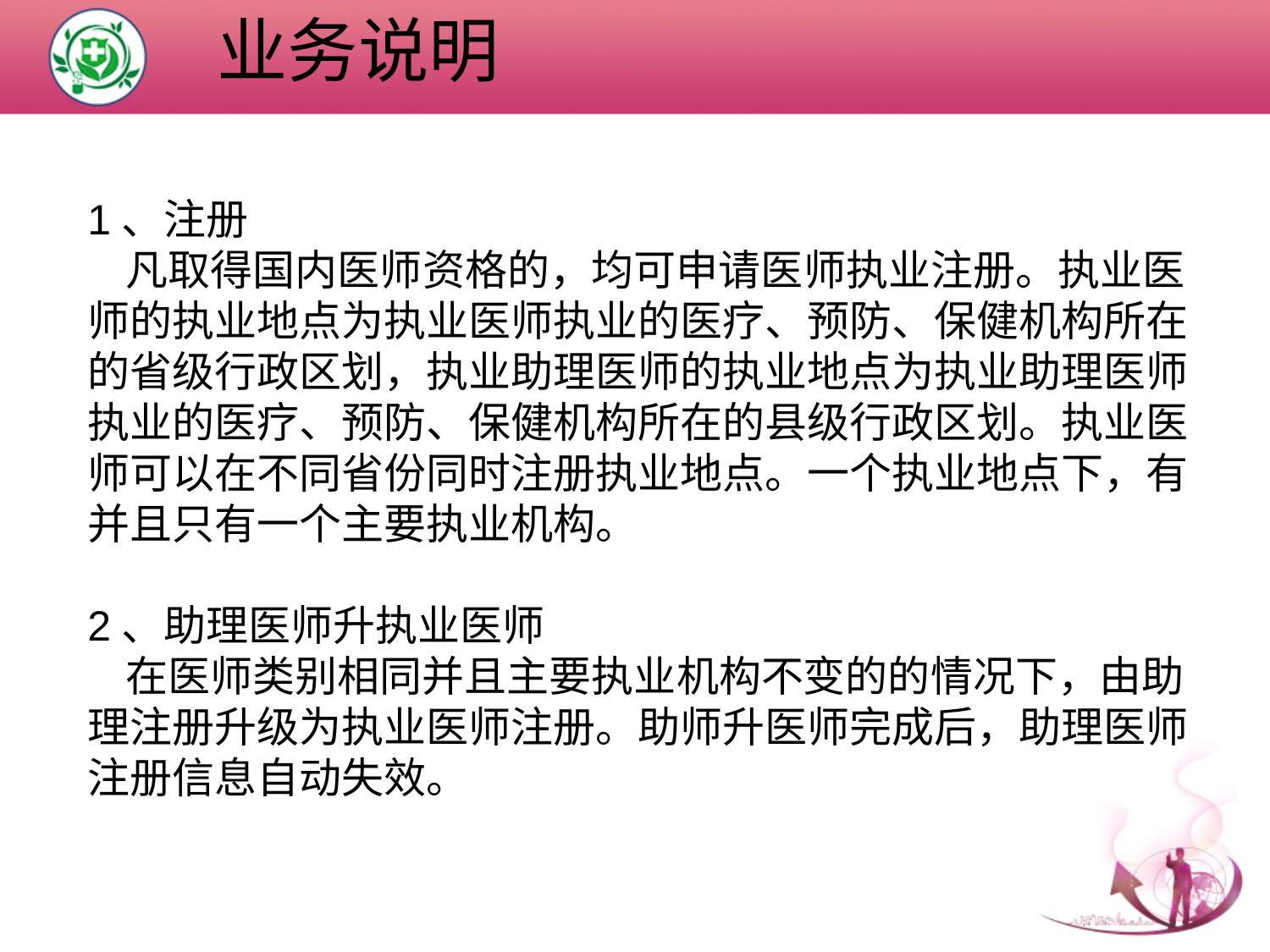

业务说明
1、注册
   凡取得国内医师资格的，均可申请医师执业注册。执业医师的执业地点为执业医师执业的医疗、预防、保健机构所在的省级行政区划，执业助理医师的执业地点为执业助理医师执业的医疗、预防、保健机构所在的县级行政区划。执业医师可以在不同省份同时注册执业地点。一个执业地点下，有并且只有一个主要执业机构。

2、助理医师升执业医师
   在医师类别相同并且主要执业机构不变的的情况下，由助理注册升级为执业医师注册。助师升医师完成后，助理医师注册信息自动失效。